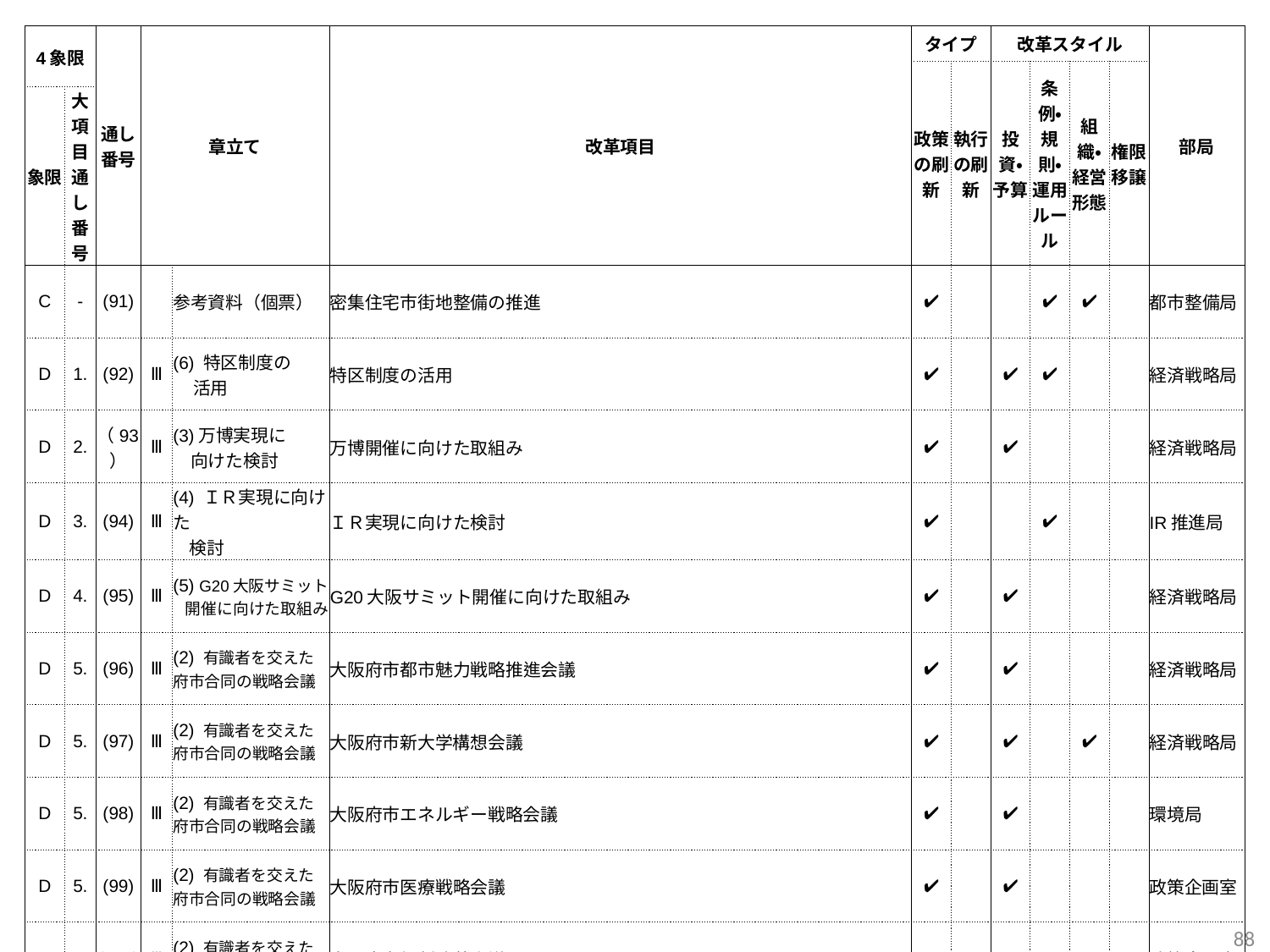

| 4象限 |  | 通し番号 | 章立て |  | 改革項目 | タイプ |  | 改革スタイル |  |  |  | 部局 |
| --- | --- | --- | --- | --- | --- | --- | --- | --- | --- | --- | --- | --- |
|  |  |  |  |  |  | 政策の刷新 | 執行の刷新 | 投資・予算 | 条例・規則・ 運用ルール | 組織・経営形態 | 権限移譲 |  |
| 象限 | 大項目通し番号 |  |  |  |  |  |  |  |  |  |  |  |
| C | - | (91) |  | 参考資料（個票） | 密集住宅市街地整備の推進 | ✔ |  |  | ✔ | ✔ |  | 都市整備局 |
| D | 1. | (92) | Ⅲ | (6) 特区制度の 活用 | 特区制度の活用 | ✔ |  | ✔ | ✔ |  |  | 経済戦略局 |
| D | 2. | （93） | Ⅲ | (3)万博実現に 　向けた検討 | 万博開催に向けた取組み | ✔ |  | ✔ |  |  |  | 経済戦略局 |
| D | 3. | (94) | Ⅲ | (4) ＩＲ実現に向けた 検討 | ＩＲ実現に向けた検討 | ✔ |  |  | ✔ |  |  | IR推進局 |
| D | 4. | (95) | Ⅲ | (5) G20大阪サミット開催に向けた取組み | G20大阪サミット開催に向けた取組み | ✔ |  | ✔ |  |  |  | 経済戦略局 |
| D | 5. | (96) | Ⅲ | (2) 有識者を交えた 府市合同の戦略会議 | 大阪府市都市魅力戦略推進会議 | ✔ |  | ✔ |  |  |  | 経済戦略局 |
| D | 5. | (97) | Ⅲ | (2) 有識者を交えた 府市合同の戦略会議 | 大阪府市新大学構想会議 | ✔ |  | ✔ |  | ✔ |  | 経済戦略局 |
| D | 5. | (98) | Ⅲ | (2) 有識者を交えた 府市合同の戦略会議 | 大阪府市エネルギー戦略会議 | ✔ |  | ✔ |  |  |  | 環境局 |
| D | 5. | (99) | Ⅲ | (2) 有識者を交えた 府市合同の戦略会議 | 大阪府市医療戦略会議 | ✔ |  | ✔ |  |  |  | 政策企画室 |
| D | 5. | (100) | Ⅲ | (2) 有識者を交えた 府市合同の戦略会議 | 大阪府市規制改革会議 | ✔ |  |  | ✔ |  |  | 政策企画室 |
88